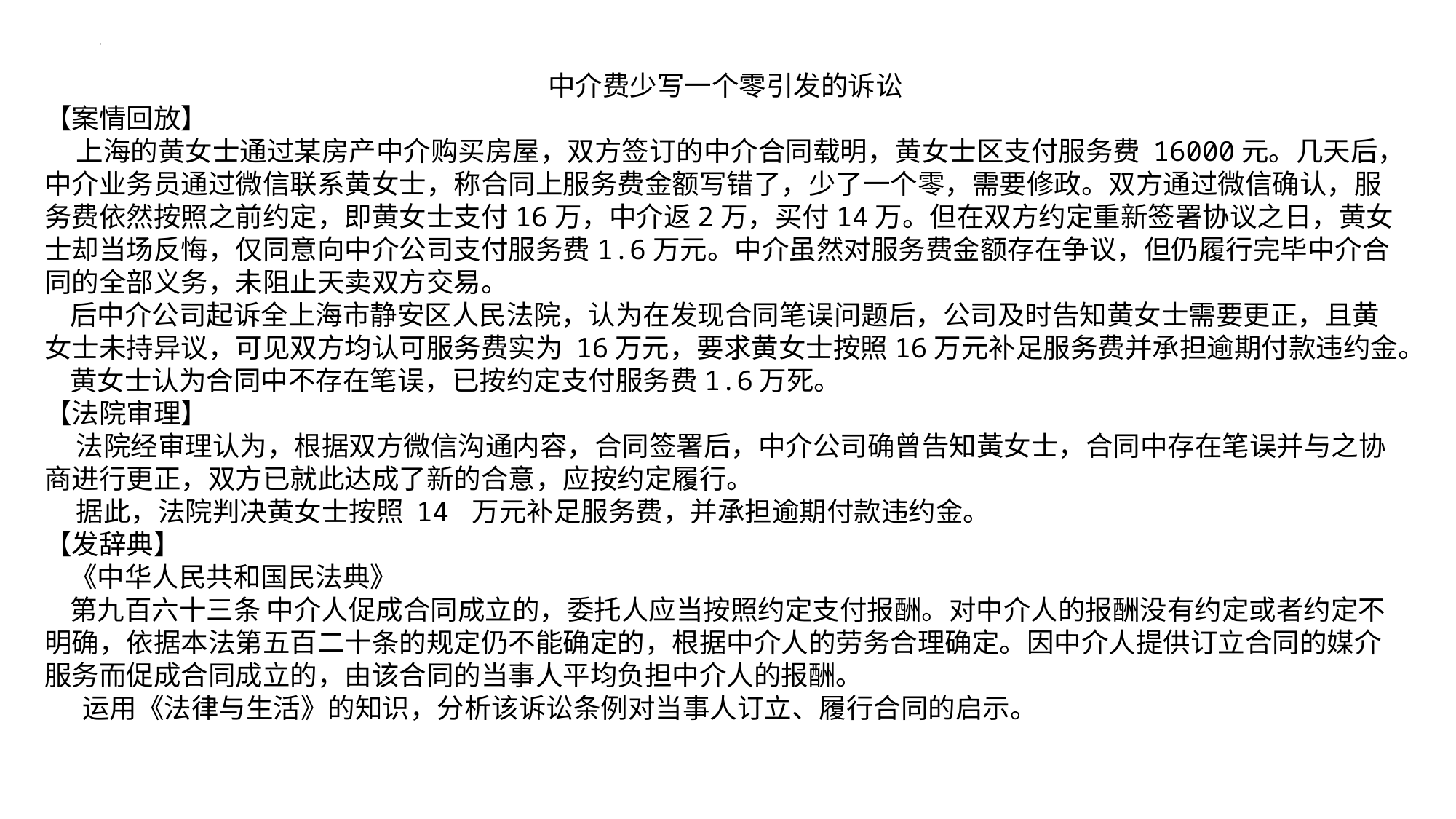

中介费少写一个零引发的诉讼
【案情回放】
    上海的黄女士通过某房产中介购买房屋，双方签订的中介合同载明，黄女士区支付服务费 16000元。几天后，中介业务员通过微信联系黄女士，称合同上服务费金额写错了，少了一个零，需要修政。双方通过微信确认，服务费依然按照之前约定，即黄女士支付16万，中介返2万，买付14万。但在双方约定重新签署协议之日，黄女士却当场反悔，仅同意向中介公司支付服务费1.6万元。中介虽然对服务费金额存在争议，但仍履行完毕中介合同的全部义务，未阻止天卖双方交易。
   后中介公司起诉全上海市静安区人民法院，认为在发现合同笔误问题后，公司及时告知黄女士需要更正，且黄女士未持异议，可见双方均认可服务费实为 16万元，要求黄女士按照16万元补足服务费并承担逾期付款违约金。
   黄女士认为合同中不存在笔误，已按约定支付服务费1.6万死。
【法院审理】
    法院经审理认为，根据双方微信沟通内容，合同签署后，中介公司确曾告知黃女士，合同中存在笔误并与之协商进行更正，双方已就此达成了新的合意，应按约定履行。
    据此，法院判决黄女士按照 14 万元补足服务费，并承担逾期付款违约金。
【发辞典】
   《中华人民共和国民法典》
   第九百六十三条 中介人促成合同成立的，委托人应当按照约定支付报酬。对中介人的报酬没有约定或者约定不明确，依据本法第五百二十条的规定仍不能确定的，根据中介人的劳务合理确定。因中介人提供订立合同的媒介服务而促成合同成立的，由该合同的当事人平均负担中介人的报酬。
     运用《法律与生活》的知识，分析该诉讼条例对当事人订立、履行合同的启示。